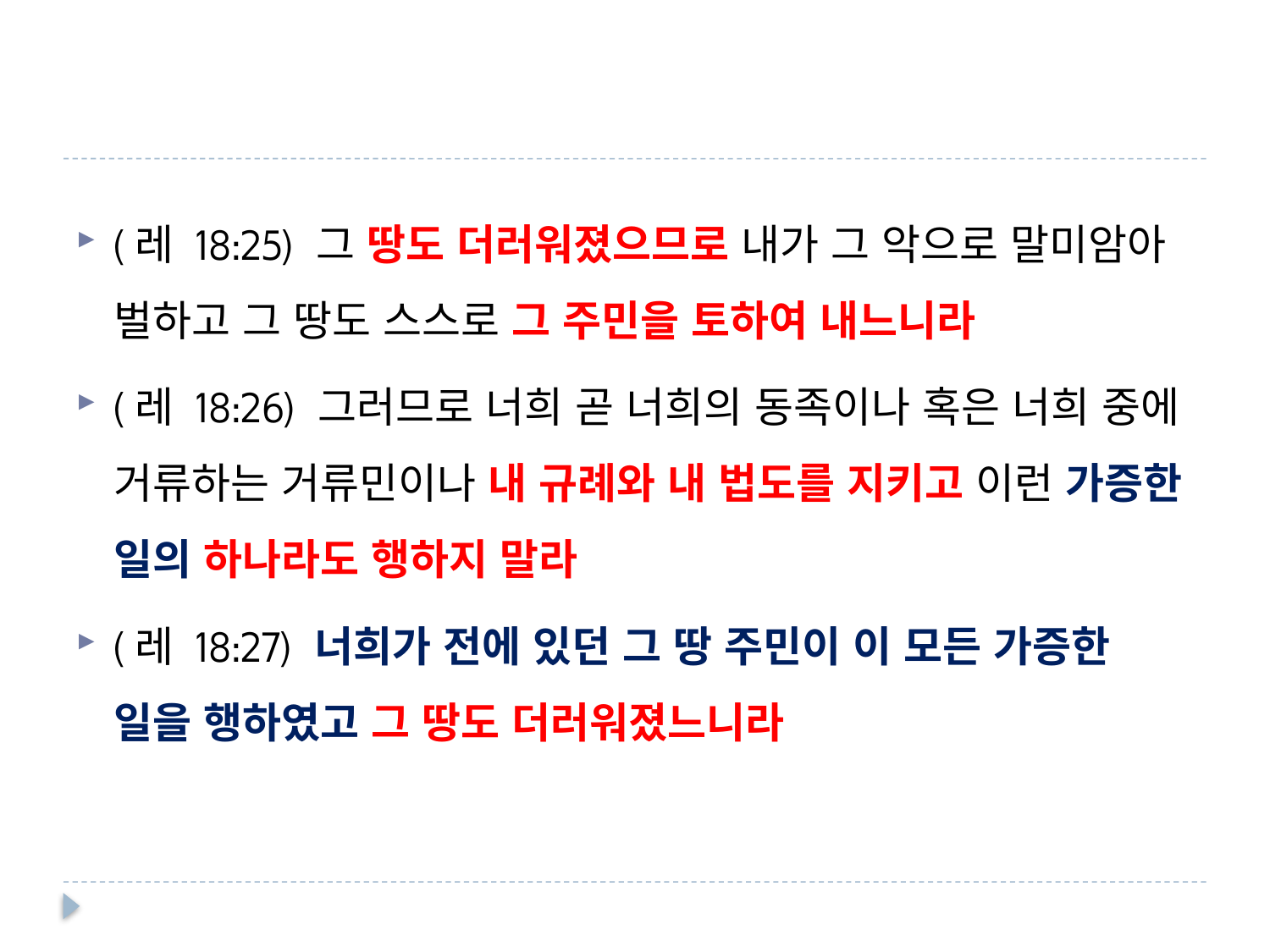

#
(레 18:25) 그 땅도 더러워졌으므로 내가 그 악으로 말미암아 벌하고 그 땅도 스스로 그 주민을 토하여 내느니라
(레 18:26) 그러므로 너희 곧 너희의 동족이나 혹은 너희 중에 거류하는 거류민이나 내 규례와 내 법도를 지키고 이런 가증한 일의 하나라도 행하지 말라
(레 18:27) 너희가 전에 있던 그 땅 주민이 이 모든 가증한 일을 행하였고 그 땅도 더러워졌느니라